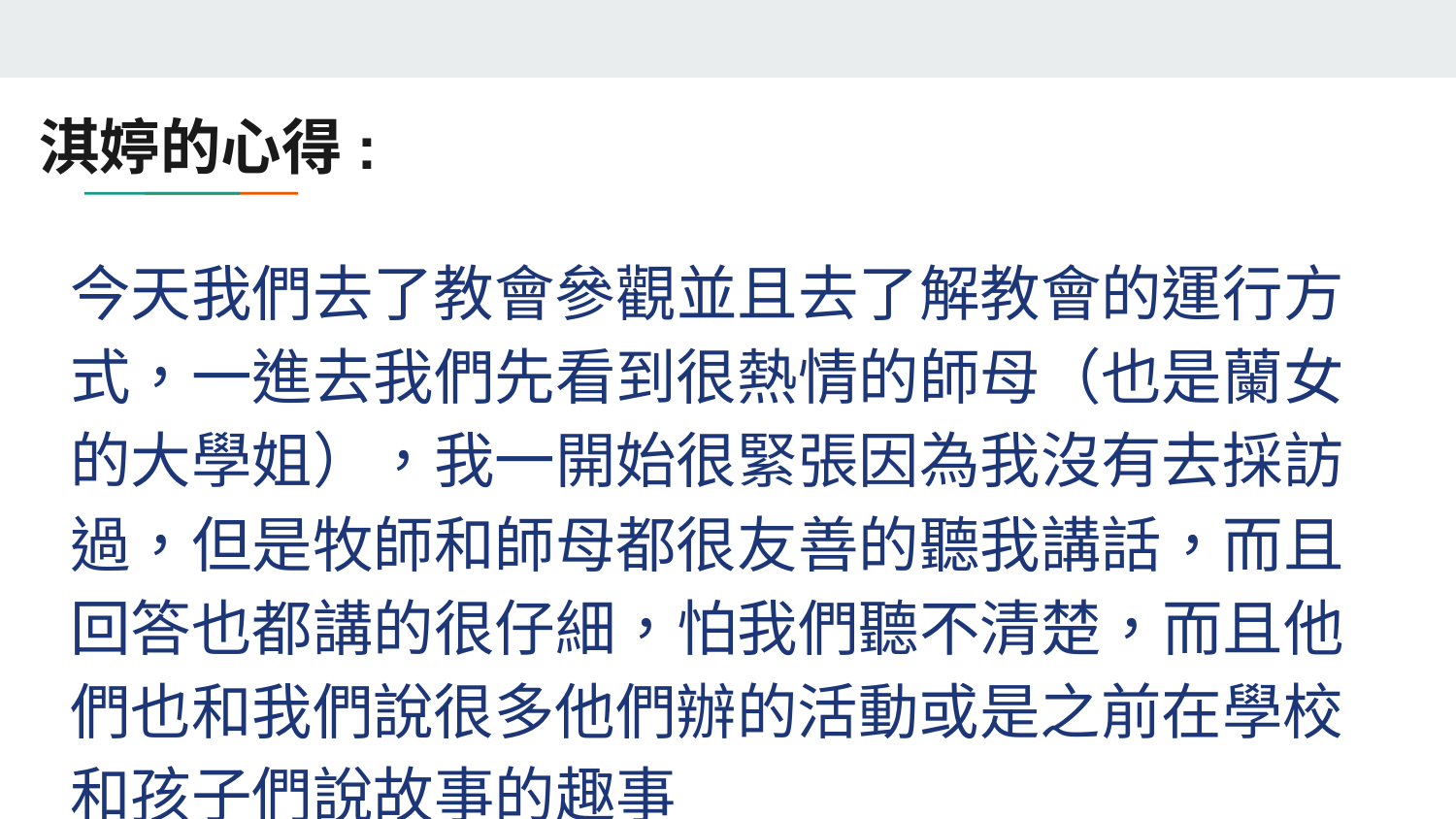

# 淇婷的心得:
今天我們去了教會參觀並且去了解教會的運行方式，一進去我們先看到很熱情的師母（也是蘭女的大學姐），我一開始很緊張因為我沒有去採訪過，但是牧師和師母都很友善的聽我講話，而且回答也都講的很仔細，怕我們聽不清楚，而且他們也和我們說很多他們辦的活動或是之前在學校和孩子們說故事的趣事